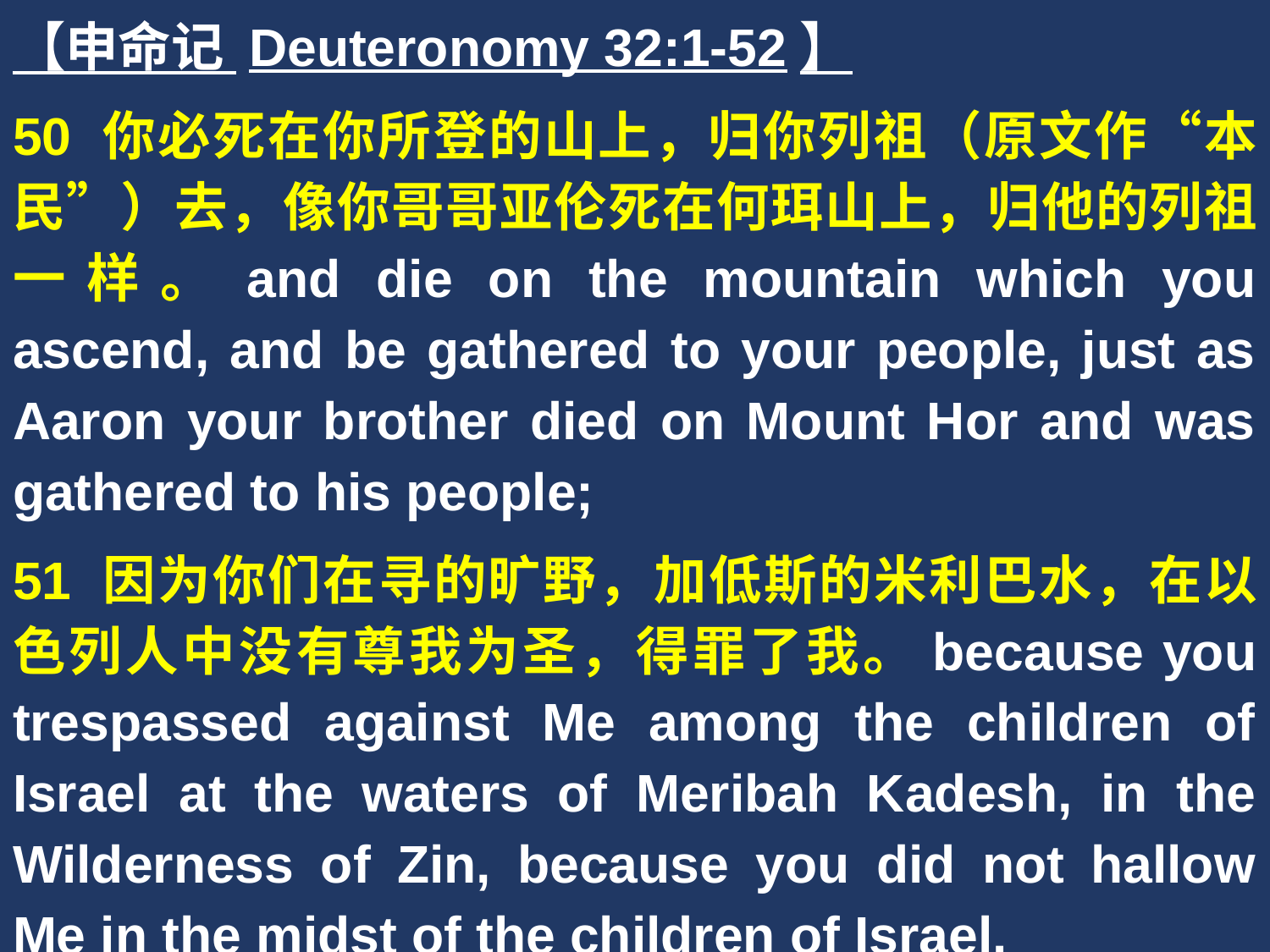

【申命记 Deuteronomy 32:1-52】
50 你必死在你所登的山上，归你列祖（原文作“本民”）去，像你哥哥亚伦死在何珥山上，归他的列祖一样。and die on the mountain which you ascend, and be gathered to your people, just as Aaron your brother died on Mount Hor and was gathered to his people;
51 因为你们在寻的旷野，加低斯的米利巴水，在以色列人中没有尊我为圣，得罪了我。because you trespassed against Me among the children of Israel at the waters of Meribah Kadesh, in the Wilderness of Zin, because you did not hallow Me in the midst of the children of Israel.